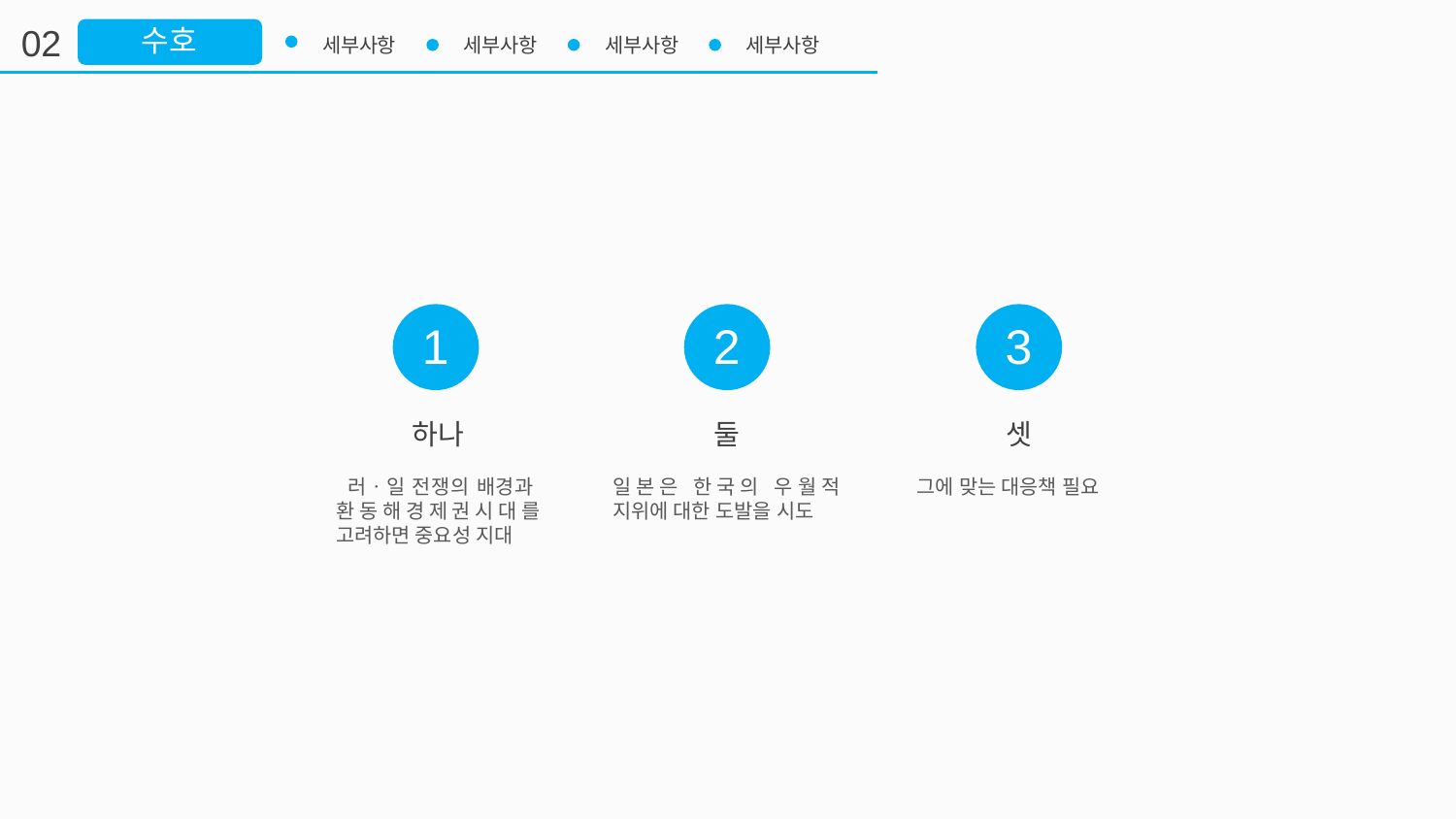

02
수호

세부사항

세부사항

세부사항

세부사항

1

2

3
하나
둘
셋
 러ㆍ일 전쟁의 배경과  환동해경제권시대를 고려하면 중요성 지대
일본은 한국의 우월적 지위에 대한 도발을 시도
그에 맞는 대응책 필요